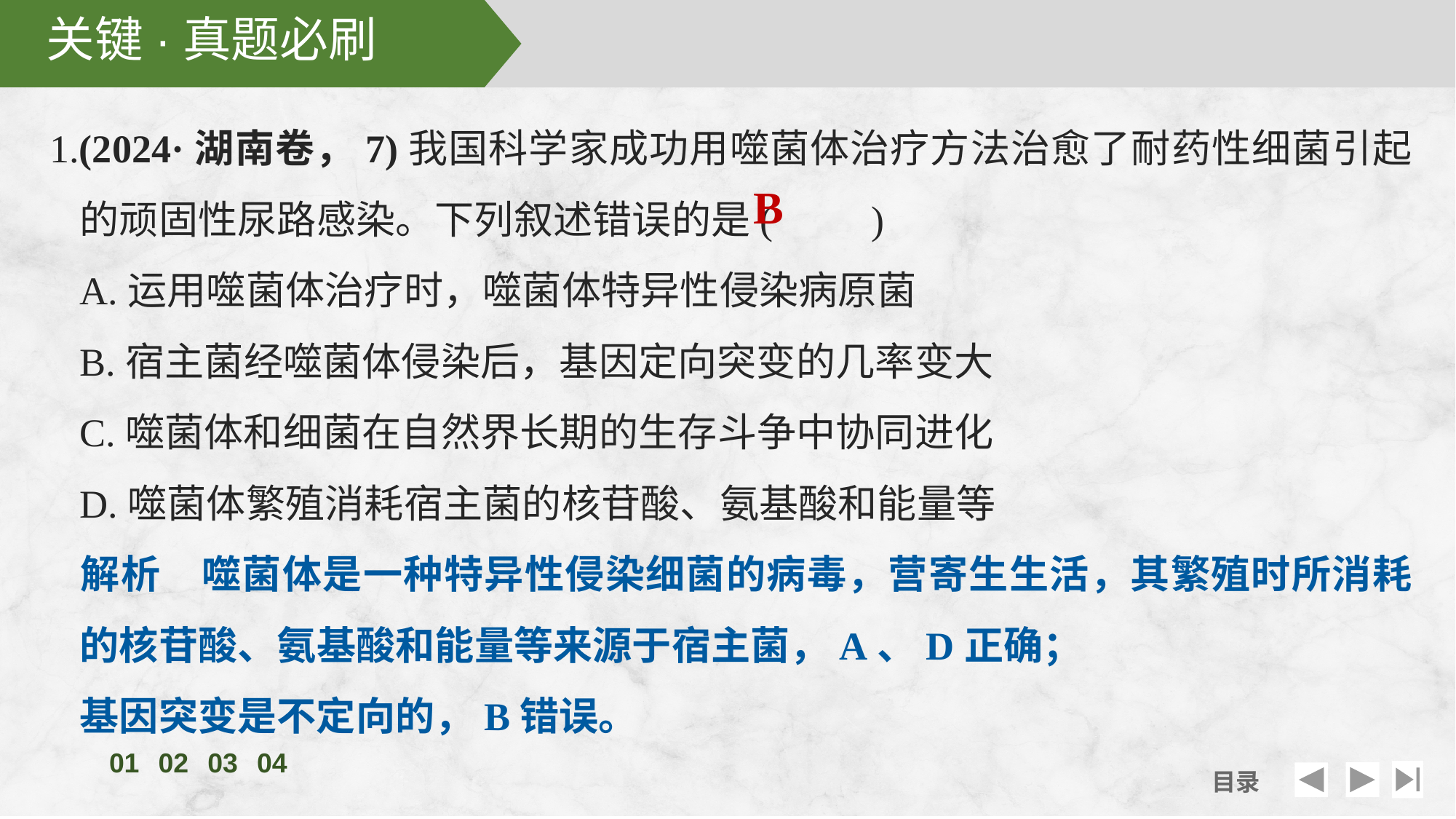

1.(2024·湖南卷，7)我国科学家成功用噬菌体治疗方法治愈了耐药性细菌引起的顽固性尿路感染。下列叙述错误的是(　　)
	A.运用噬菌体治疗时，噬菌体特异性侵染病原菌
	B.宿主菌经噬菌体侵染后，基因定向突变的几率变大
	C.噬菌体和细菌在自然界长期的生存斗争中协同进化
	D.噬菌体繁殖消耗宿主菌的核苷酸、氨基酸和能量等
	解析　噬菌体是一种特异性侵染细菌的病毒，营寄生生活，其繁殖时所消耗的核苷酸、氨基酸和能量等来源于宿主菌，A、D正确；
	基因突变是不定向的，B错误。
B